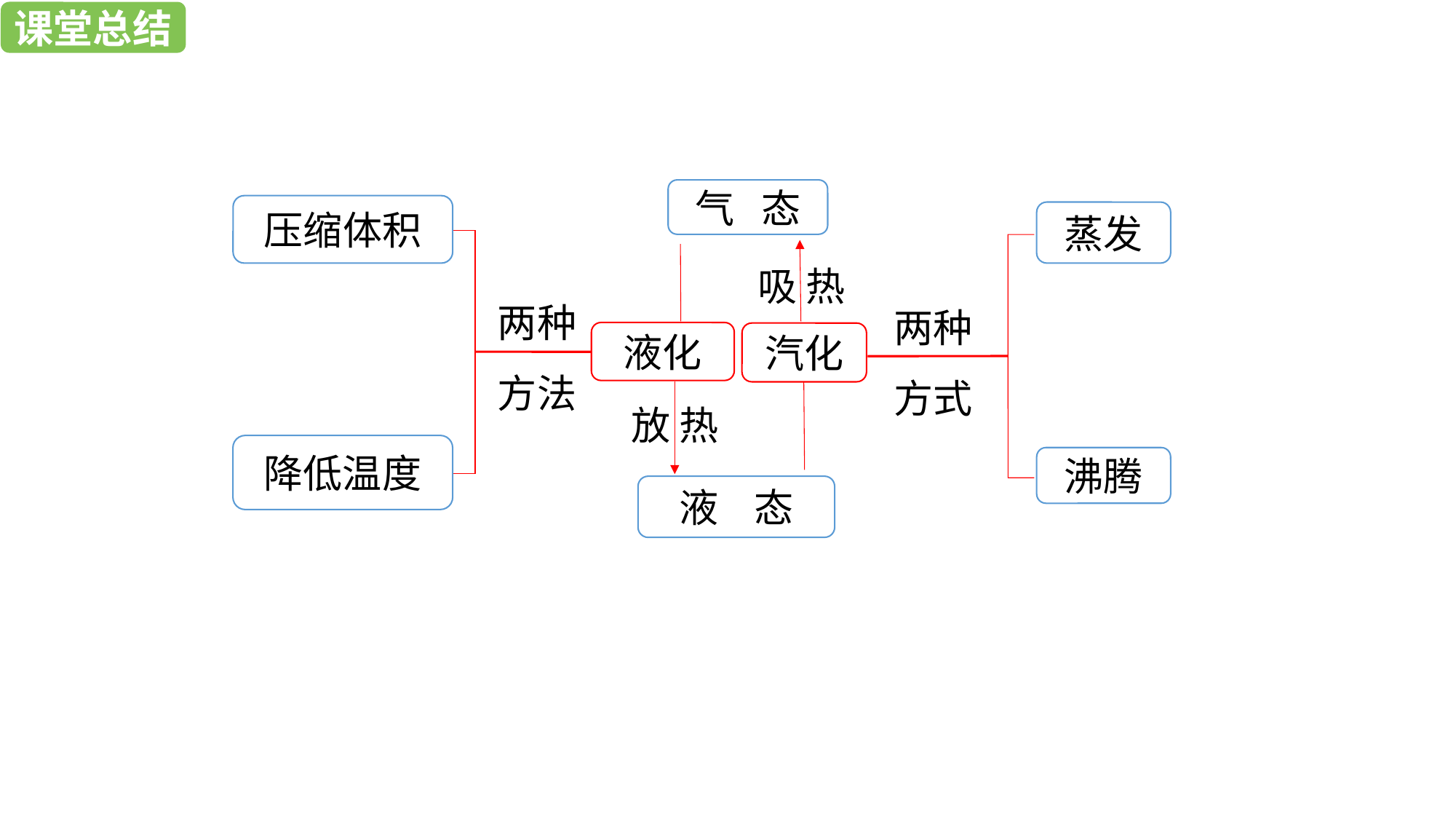

课堂总结
课堂总结
气   态
压缩体积
蒸发

吸 热
两种方法
两种方式
液化
汽化
放 热
降低温度
沸腾
液    态